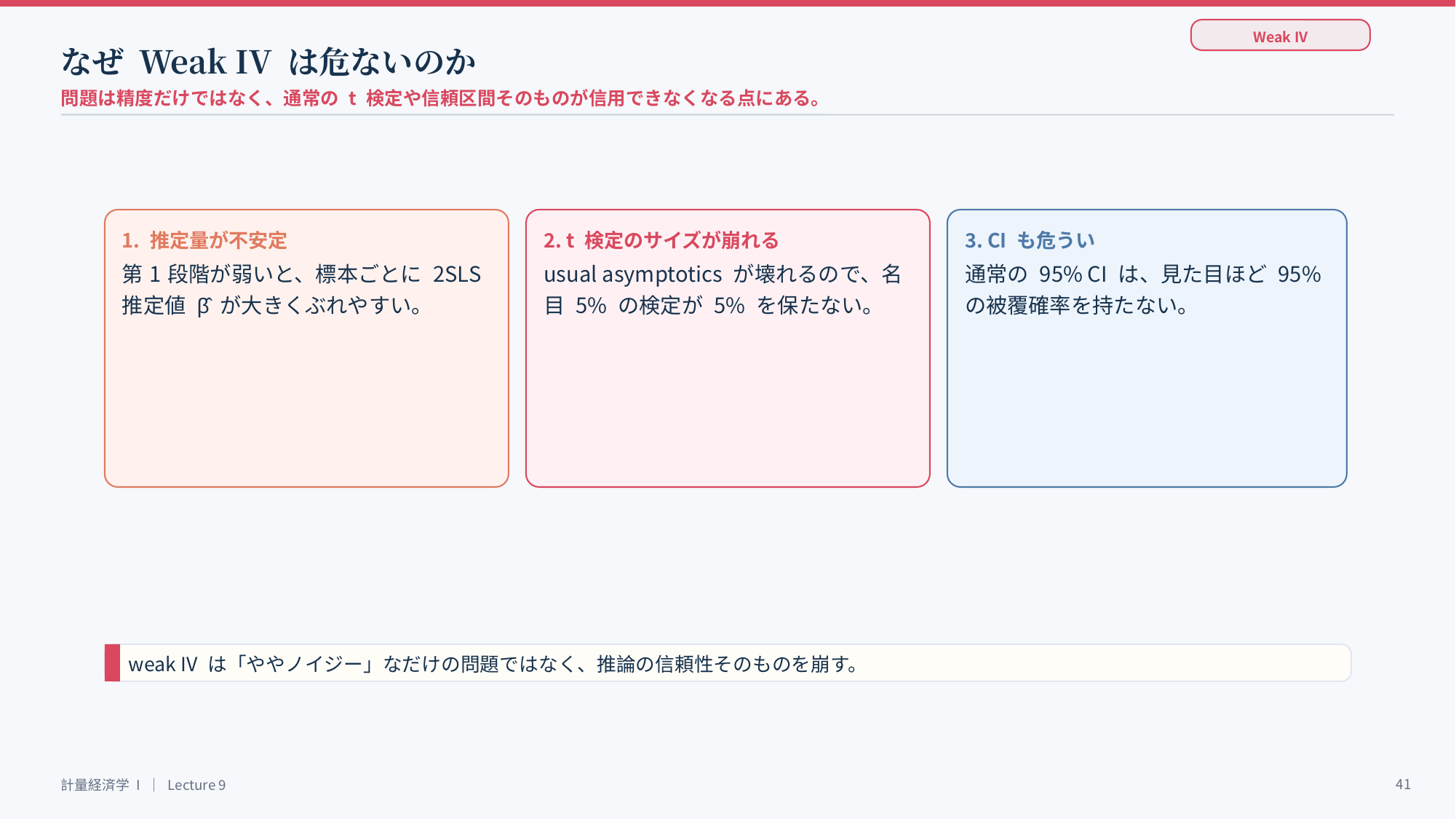

Weak IV
なぜ Weak IV は危ないのか
問題は精度だけではなく、通常の t 検定や信頼区間そのものが信用できなくなる点にある。

1. 推定量が不安定
2. t 検定のサイズが崩れる
3. CI も危うい
第1段階が弱いと、標本ごとに 2SLS 推定値 β̂ が大きくぶれやすい。
usual asymptotics が壊れるので、名目 5% の検定が 5% を保たない。
通常の 95% CI は、見た目ほど 95% の被覆確率を持たない。

weak IV は「ややノイジー」なだけの問題ではなく、推論の信頼性そのものを崩す。
41
計量経済学 I ｜ Lecture 9